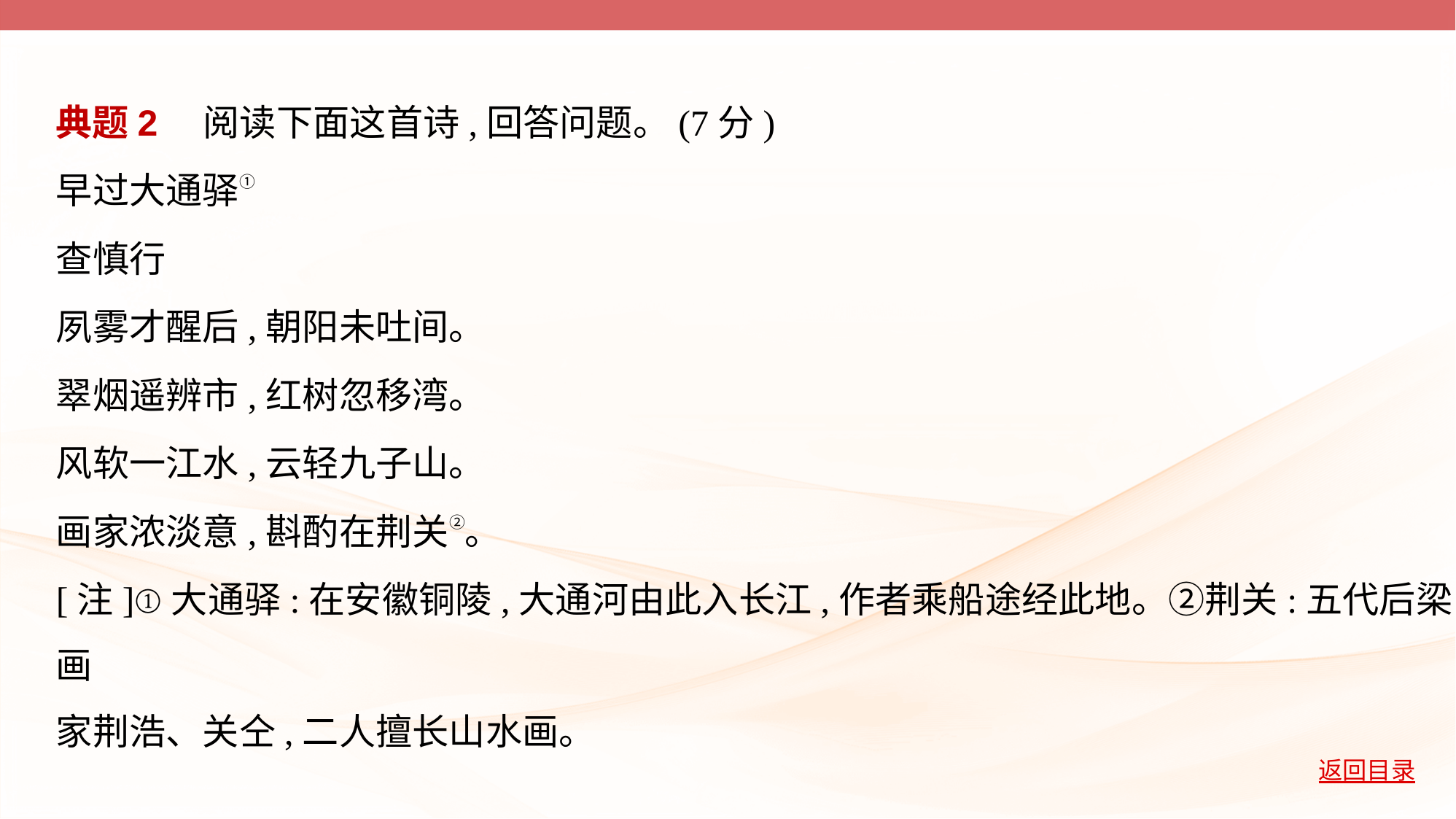

典题2　阅读下面这首诗,回答问题。(7分)
早过大通驿①
查慎行
夙雾才醒后,朝阳未吐间。
翠烟遥辨市,红树忽移湾。
风软一江水,云轻九子山。
画家浓淡意,斟酌在荆关②。
[注]①大通驿:在安徽铜陵,大通河由此入长江,作者乘船途经此地。②荆关:五代后梁画
家荆浩、关仝,二人擅长山水画。